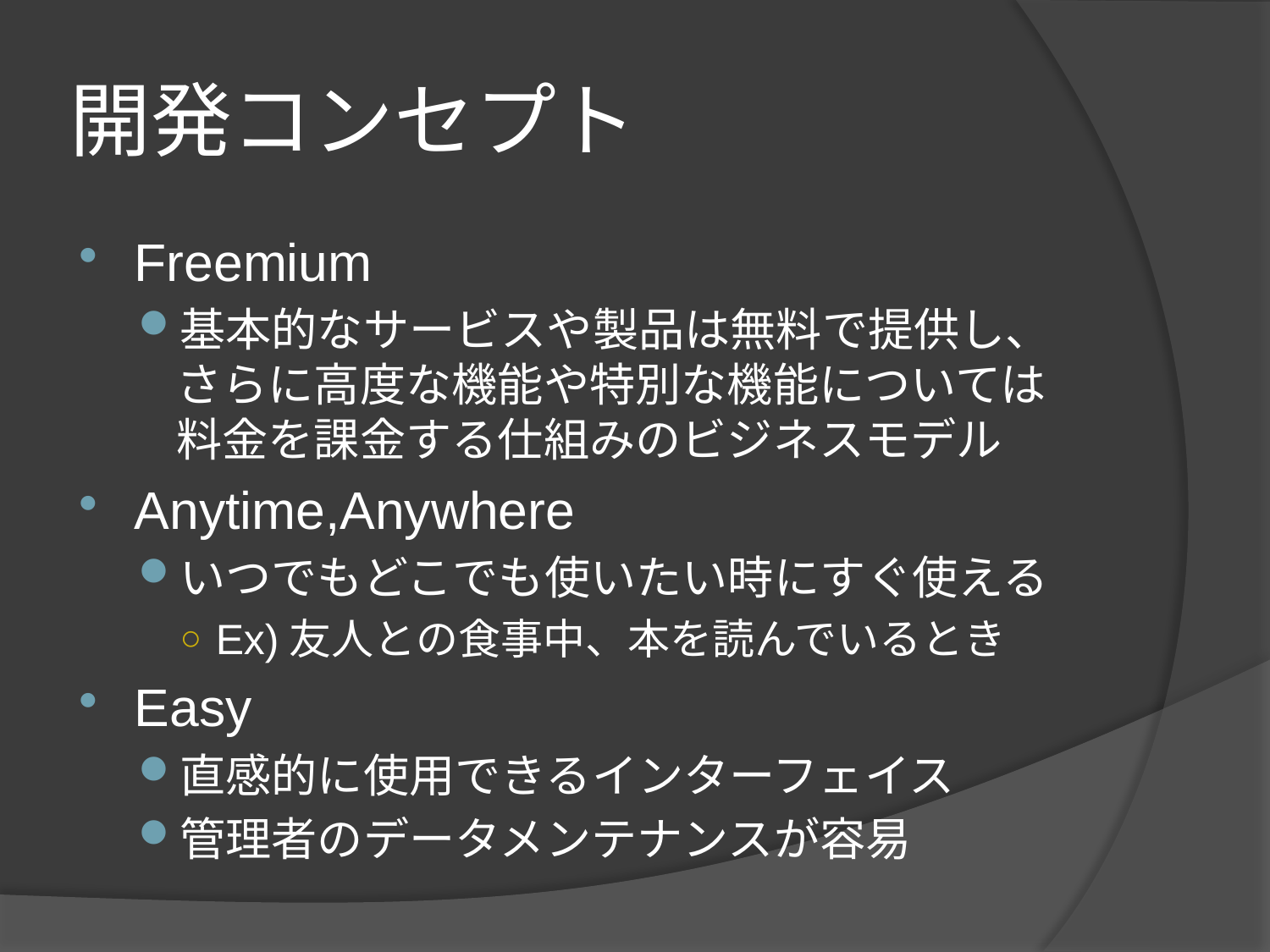

# 開発コンセプト
Freemium
基本的なサービスや製品は無料で提供し、さらに高度な機能や特別な機能については料金を課金する仕組みのビジネスモデル
Anytime,Anywhere
いつでもどこでも使いたい時にすぐ使える
Ex)友人との食事中、本を読んでいるとき
Easy
直感的に使用できるインターフェイス
管理者のデータメンテナンスが容易